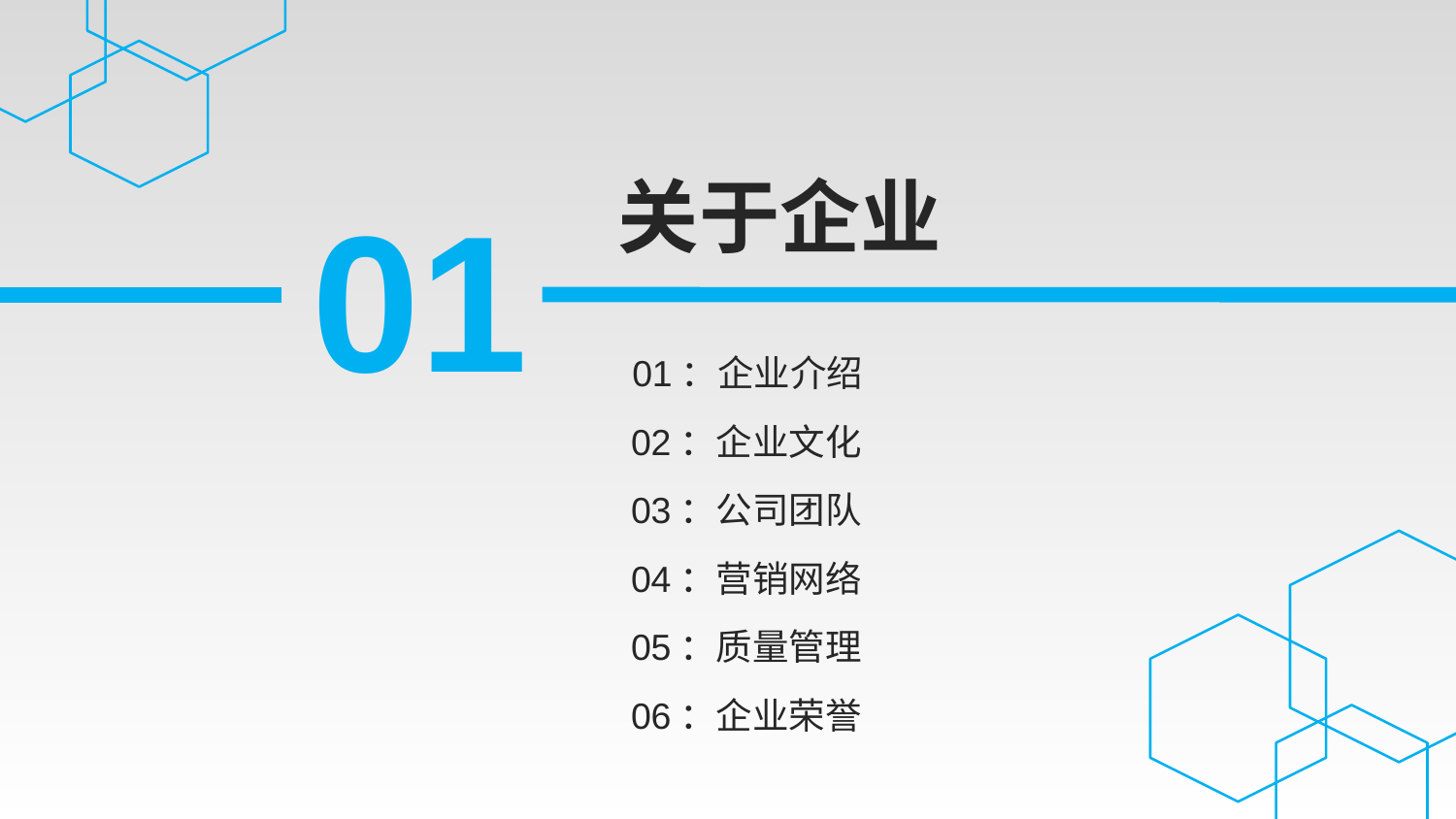

延迟符

关于企业
01
01：企业介绍
02：企业文化
03：公司团队

04：营销网络
05：质量管理

06：企业荣誉